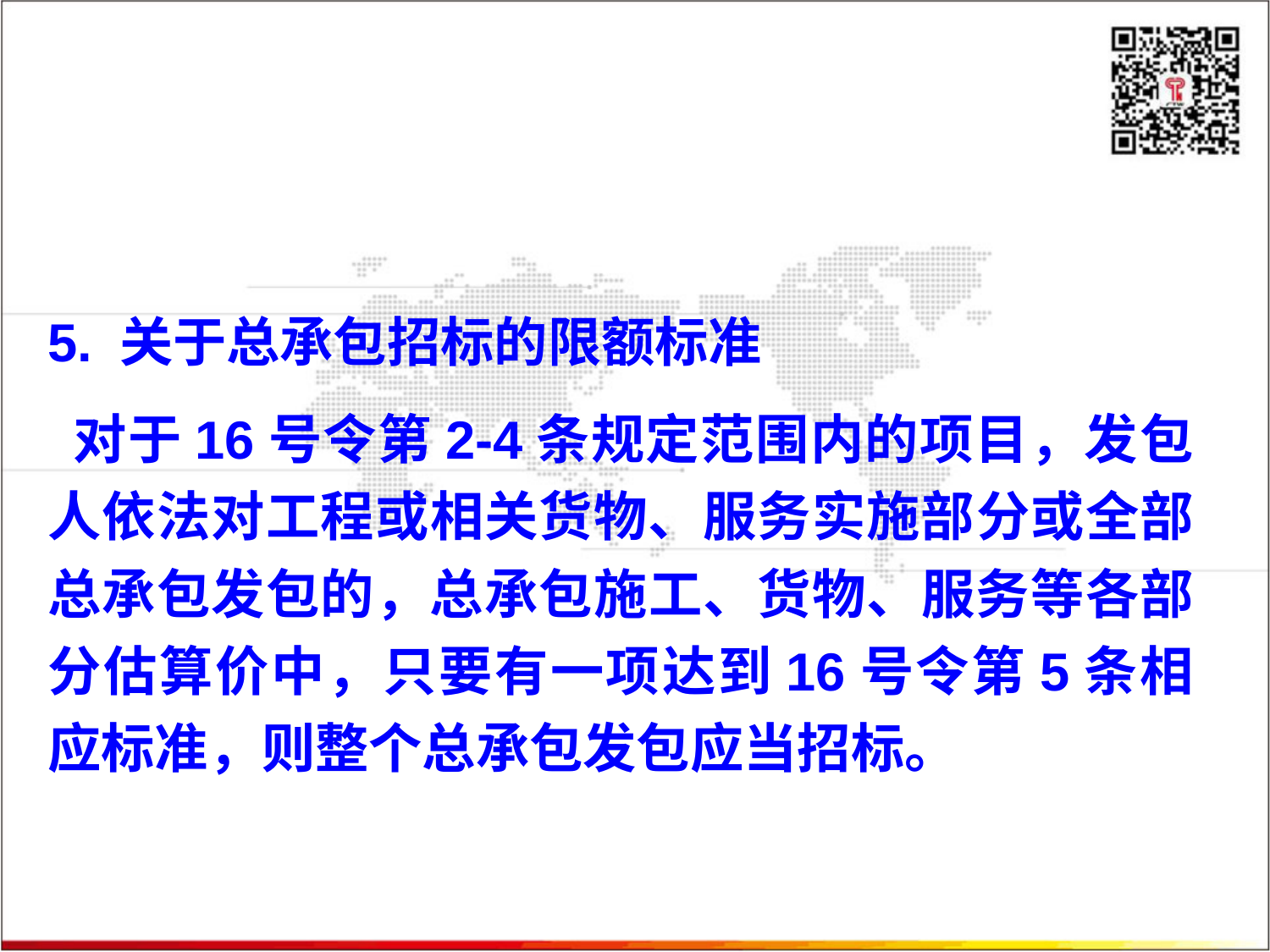

5. 关于总承包招标的限额标准
 对于16号令第2-4条规定范围内的项目，发包人依法对工程或相关货物、服务实施部分或全部总承包发包的，总承包施工、货物、服务等各部分估算价中，只要有一项达到16号令第5条相应标准，则整个总承包发包应当招标。

#